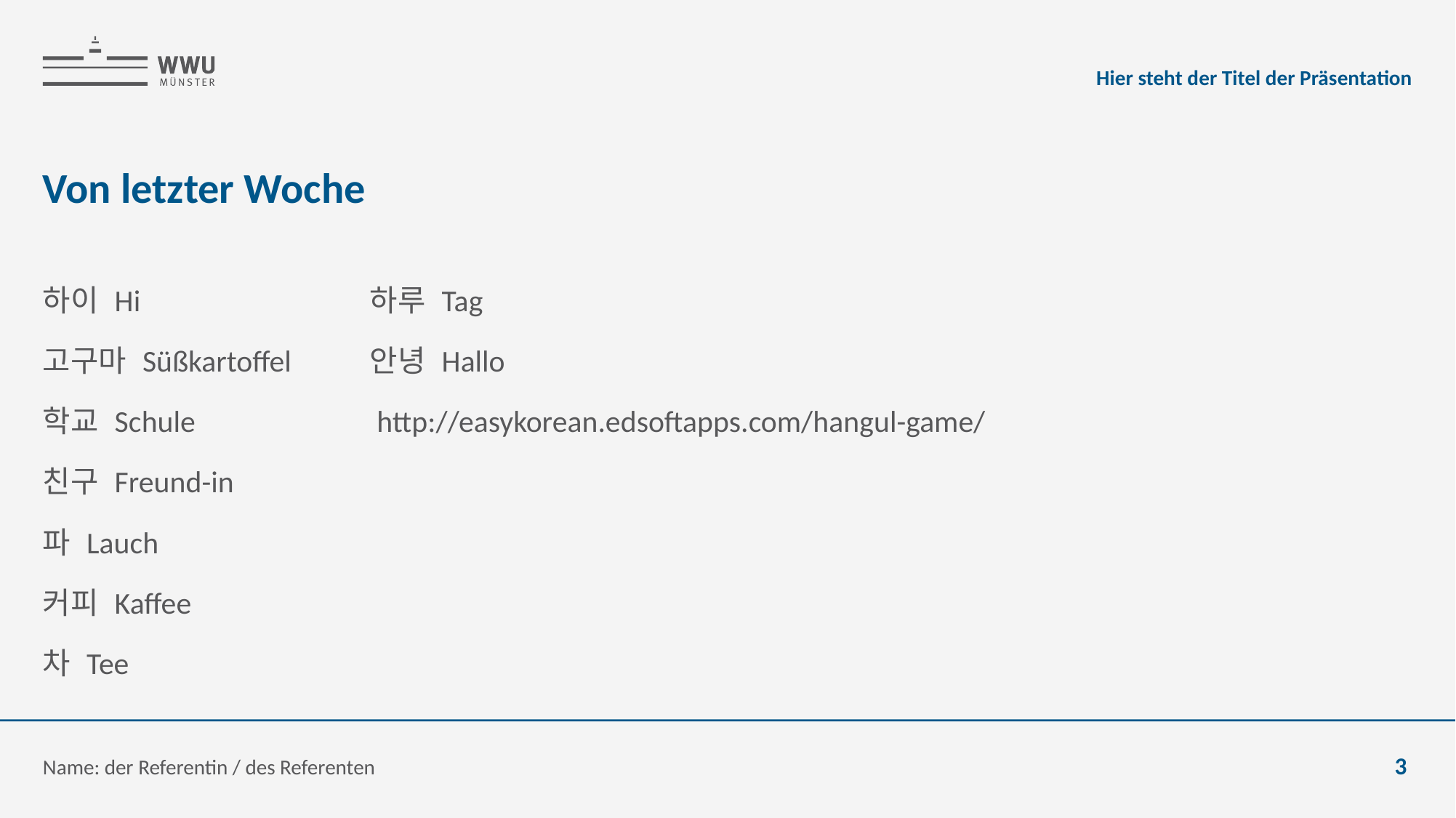

Hier steht der Titel der Präsentation
# Von letzter Woche
하이 Hi			하루 Tag
고구마 Süßkartoffel	안녕 Hallo
학교 Schule		 http://easykorean.edsoftapps.com/hangul-game/
친구 Freund-in
파 Lauch
커피 Kaffee
차 Tee
Name: der Referentin / des Referenten
3